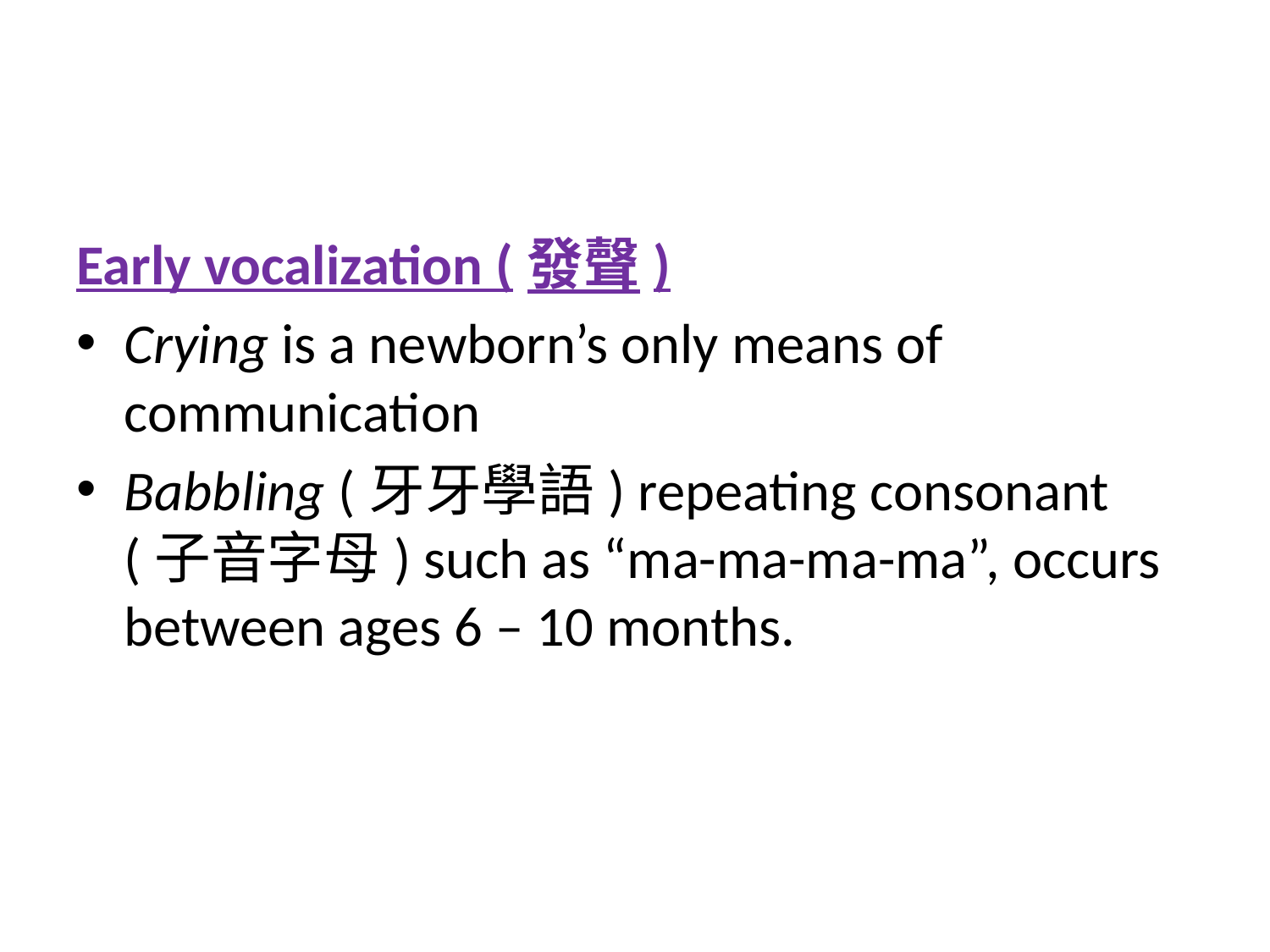

#
Early vocalization (發聲)
Crying is a newborn’s only means of communication
Babbling (牙牙學語) repeating consonant (子音字母) such as “ma-ma-ma-ma”, occurs between ages 6 – 10 months.